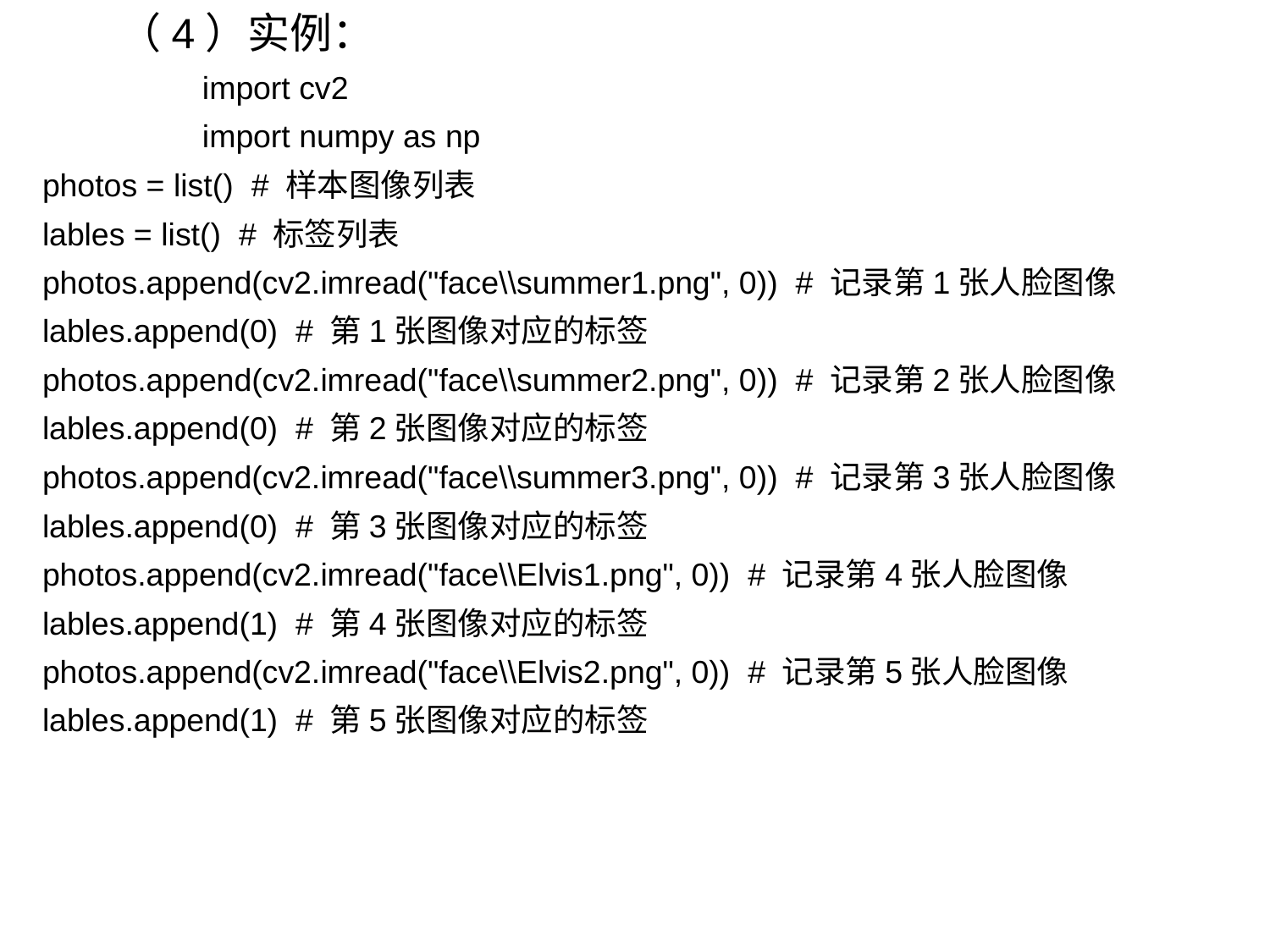

（4）实例：
                  import cv2
                  import numpy as np
photos = list()  # 样本图像列表
lables = list()  # 标签列表
photos.append(cv2.imread("face\\summer1.png", 0))  # 记录第1张人脸图像
lables.append(0)  # 第1张图像对应的标签
photos.append(cv2.imread("face\\summer2.png", 0))  # 记录第2张人脸图像
lables.append(0)  # 第2张图像对应的标签
photos.append(cv2.imread("face\\summer3.png", 0))  # 记录第3张人脸图像
lables.append(0)  # 第3张图像对应的标签
photos.append(cv2.imread("face\\Elvis1.png", 0))  # 记录第4张人脸图像
lables.append(1)  # 第4张图像对应的标签
photos.append(cv2.imread("face\\Elvis2.png", 0))  # 记录第5张人脸图像
lables.append(1)  # 第5张图像对应的标签